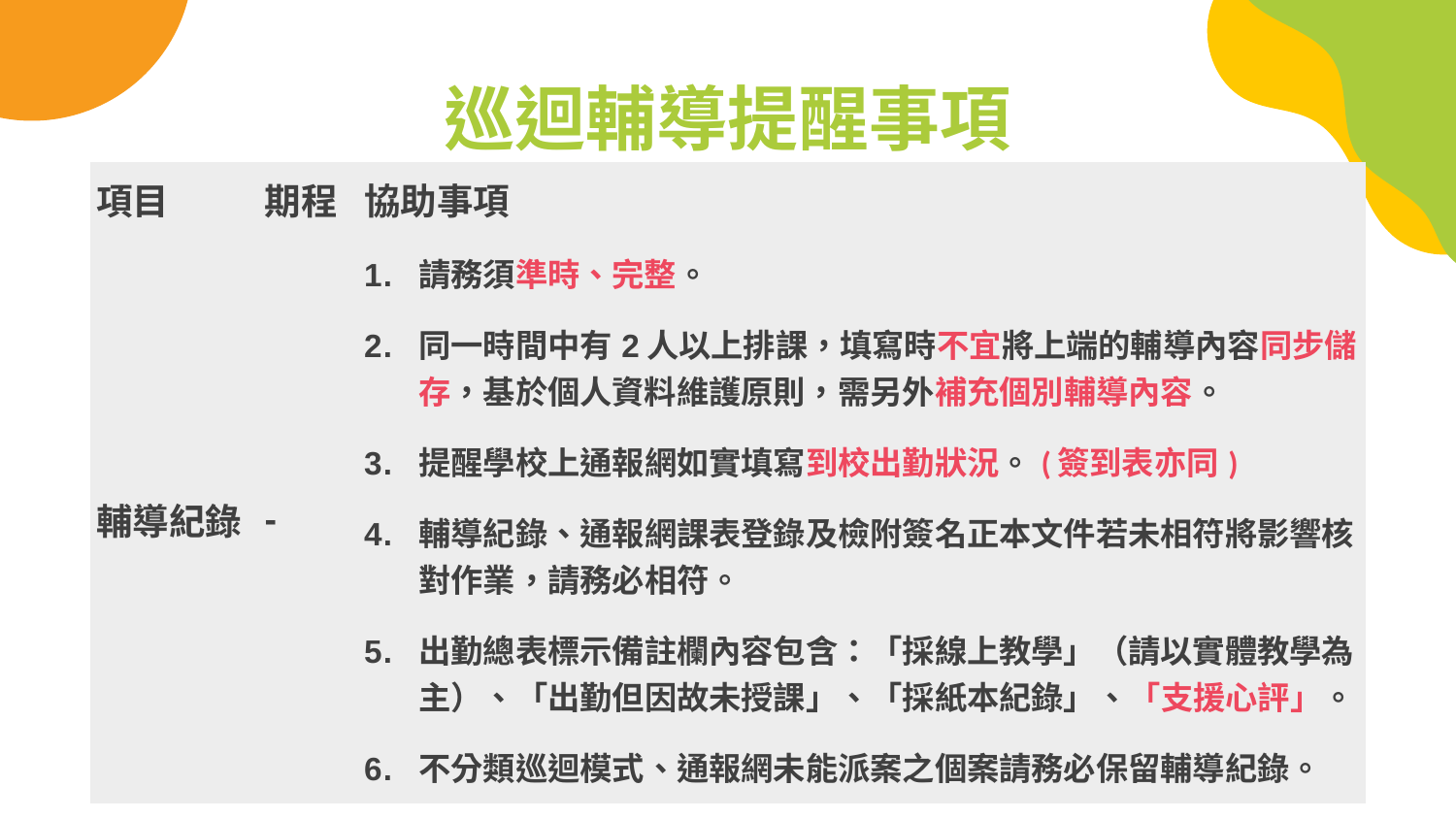

# 巡迴輔導提醒事項
| 項目 | 期程 | 協助事項 |
| --- | --- | --- |
| 輔導紀錄 | - | 請務須準時、完整。 同一時間中有2人以上排課，填寫時不宜將上端的輔導內容同步儲存，基於個人資料維護原則，需另外補充個別輔導內容。 提醒學校上通報網如實填寫到校出勤狀況。(簽到表亦同) 輔導紀錄、通報網課表登錄及檢附簽名正本文件若未相符將影響核對作業，請務必相符。 出勤總表標示備註欄內容包含：「採線上教學」（請以實體教學為主）、「出勤但因故未授課」、「採紙本紀錄」、「支援心評」。 不分類巡迴模式、通報網未能派案之個案請務必保留輔導紀錄。 |